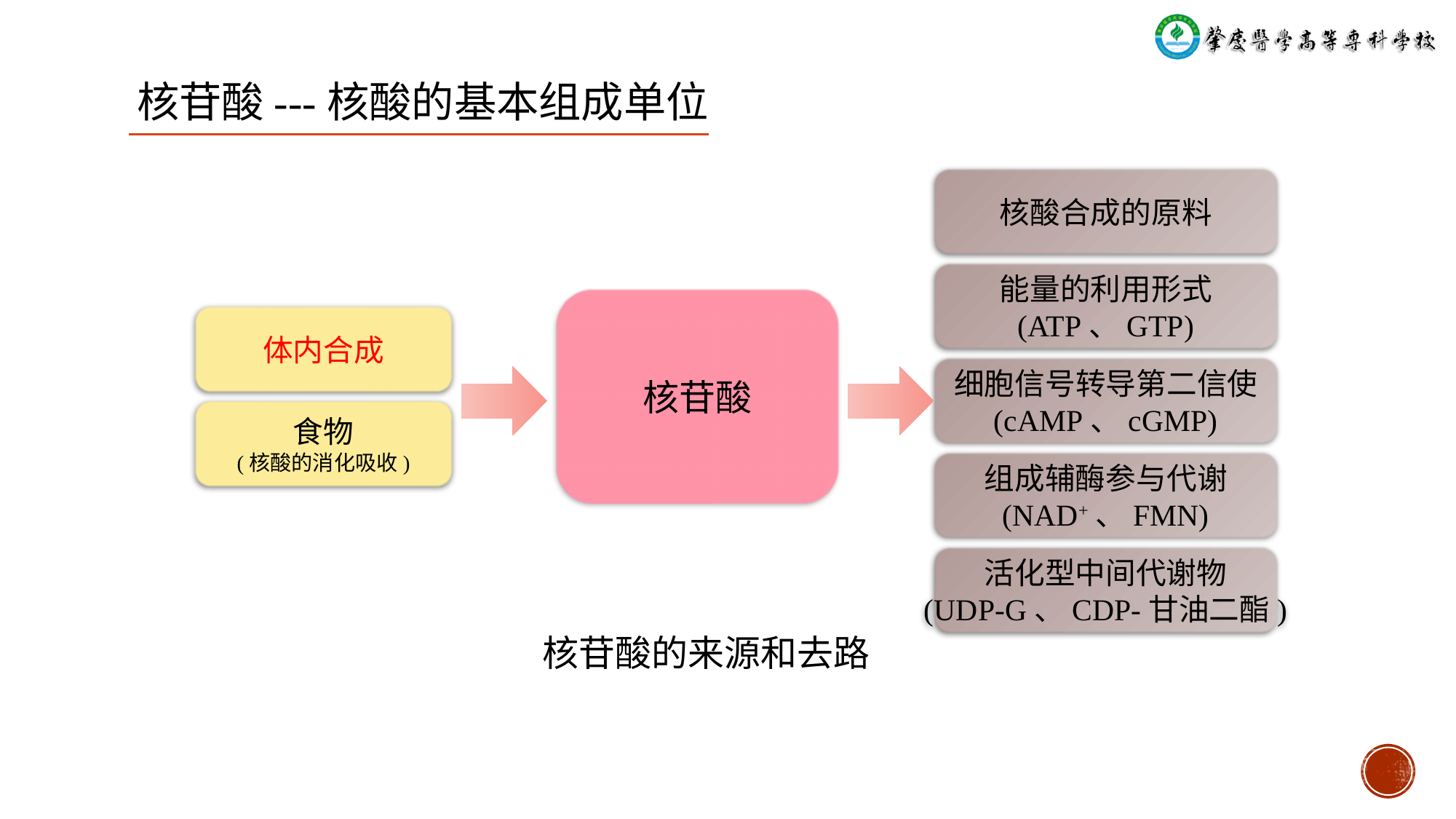

# 核苷酸---核酸的基本组成单位
核酸合成的原料
能量的利用形式
(ATP、GTP)
核苷酸
体内合成
细胞信号转导第二信使
(cAMP、cGMP)

食物
(核酸的消化吸收)
组成辅酶参与代谢
(NAD+、FMN)
活化型中间代谢物
(UDP-G、CDP-甘油二酯)
核苷酸的来源和去路